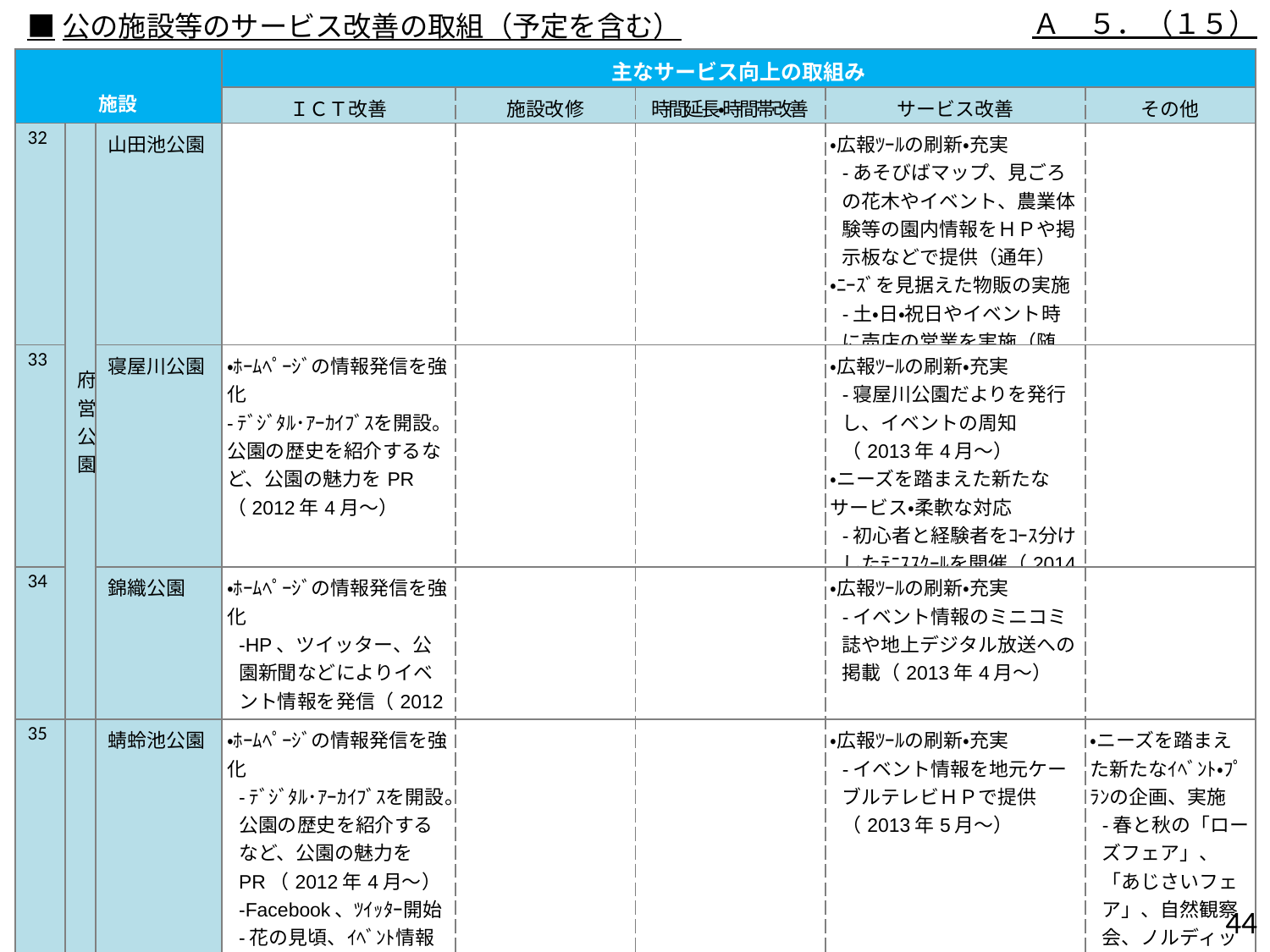

Ａ　５．（１５）
■公の施設等のサービス改善の取組（予定を含む）
| 施設 |  |  | 主なサービス向上の取組み |  |  |  |  |
| --- | --- | --- | --- | --- | --- | --- | --- |
|  |  |  | ＩＣＴ改善 | 施設改修 | 時間延長・時間帯改善 | サービス改善 | その他 |
| 32 | 府営公園 | 山田池公園 |  |  |  | ・広報ﾂｰﾙの刷新・充実 -あそびばマップ、見ごろの花木やイベント、農業体験等の園内情報をＨＰや掲示板などで提供（通年） ・ﾆｰｽﾞを見据えた物販の実施 -土・日・祝日やイベント時に売店の営業を実施（随時） |  |
| 33 |  | 寝屋川公園 | ・ﾎｰﾑﾍﾟｰｼﾞの情報発信を強化 -ﾃﾞｼﾞﾀﾙ･ｱｰｶｲﾌﾞｽを開設。公園の歴史を紹介するなど、公園の魅力をPR（2012年4月～） |  |  | ・広報ﾂｰﾙの刷新・充実 -寝屋川公園だよりを発行し、イベントの周知（2013年4月～） ・ニーズを踏まえた新たなサービス・柔軟な対応 -初心者と経験者をｺｰｽ分けしたﾃﾆｽｽｸｰﾙを開催（2014年4月～） |  |
| 34 |  | 錦織公園 | ・ﾎｰﾑﾍﾟｰｼﾞの情報発信を強化 -HP、ツイッター、公園新聞などによりイベント情報を発信（2012年4月～） |  |  | ・広報ﾂｰﾙの刷新・充実 -イベント情報のミニコミ誌や地上デジタル放送への掲載（2013年4月～） |  |
| 35 |  | 蜻蛉池公園 | ・ﾎｰﾑﾍﾟｰｼﾞの情報発信を強化 -ﾃﾞｼﾞﾀﾙ･ｱｰｶｲﾌﾞｽを開設。公園の歴史を紹介するなど、公園の魅力をPR（2012年4月～） -Facebook、ﾂｲｯﾀｰ開始 -花の見頃、ｲﾍﾞﾝﾄ情報掲載 |  |  | ・広報ﾂｰﾙの刷新・充実 -イベント情報を地元ケーブルテレビＨＰで提供（2013年5月～） | ・ニーズを踏まえた新たなｲﾍﾞﾝﾄ・ﾌﾟﾗﾝの企画、実施 -春と秋の「ローズフェア」、「あじさいフェア」、自然観察会、ノルディックウォーキングなど（2013年5月～） |
44